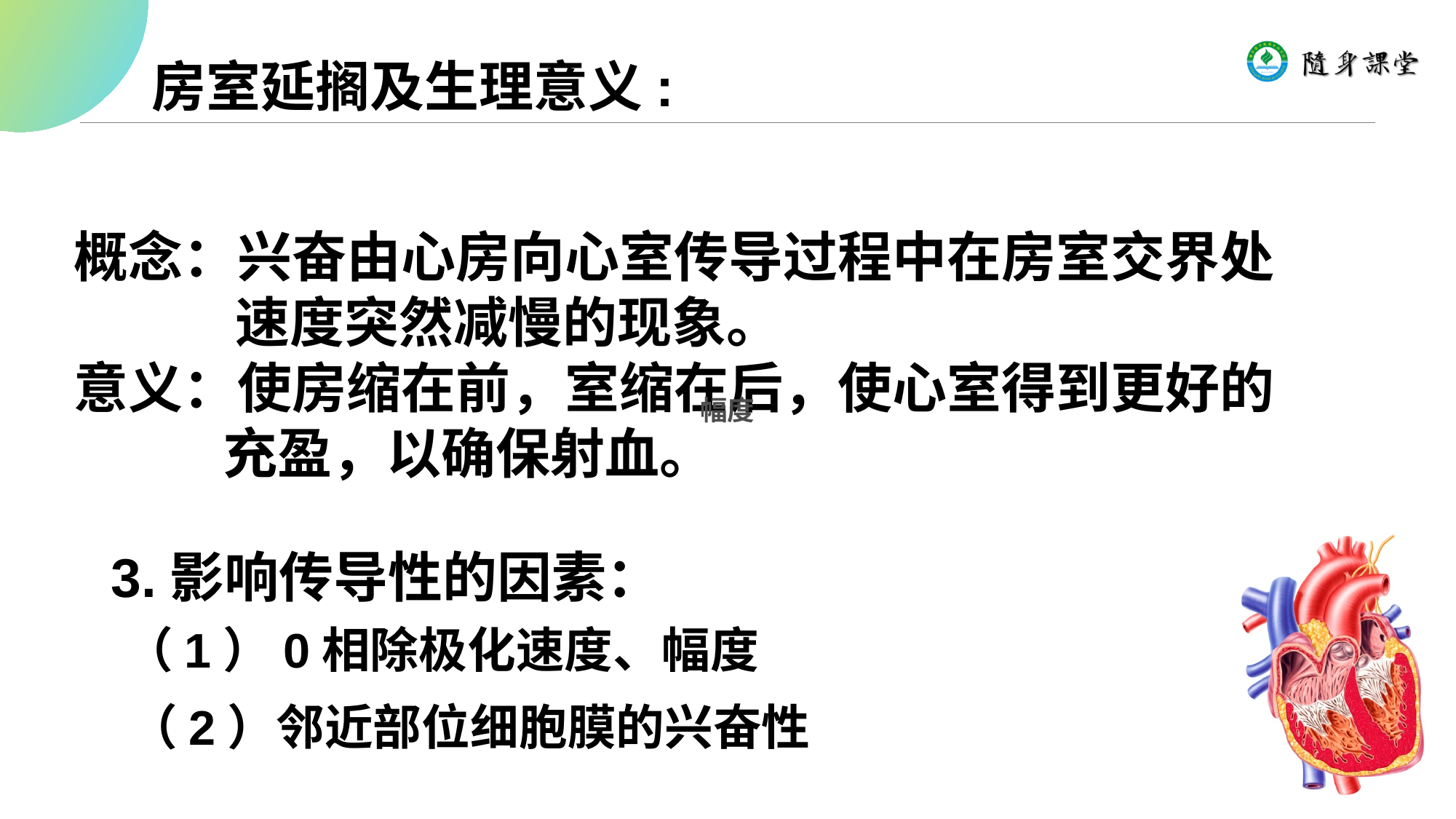

房室延搁及生理意义:

概念：兴奋由心房向心室传导过程中在房室交界处
            速度突然减慢的现象。
意义：使房缩在前，室缩在后，使心室得到更好的
           充盈，以确保射血。
幅度
3.影响传导性的因素：
（1）0相除极化速度、幅度

（2）邻近部位细胞膜的兴奋性